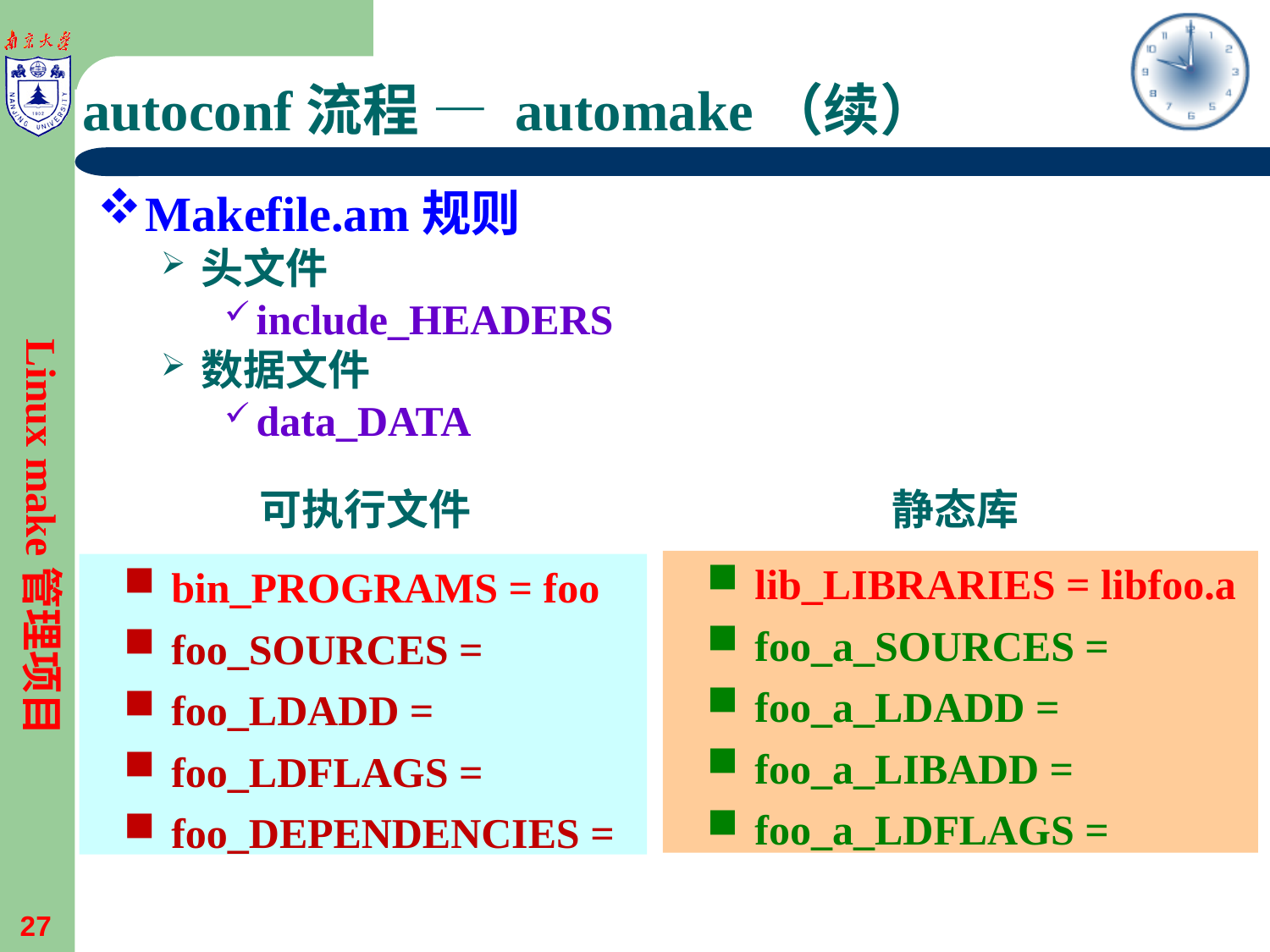

# autoconf流程 — automake（续）
Makefile.am规则
头文件
include_HEADERS
数据文件
data_DATA
Linux make管理项目
可执行文件
静态库
lib_LIBRARIES = libfoo.a
foo_a_SOURCES =
foo_a_LDADD =
foo_a_LIBADD =
foo_a_LDFLAGS =

bin_PROGRAMS = foo
foo_SOURCES =
foo_LDADD =
foo_LDFLAGS =
foo_DEPENDENCIES =

27